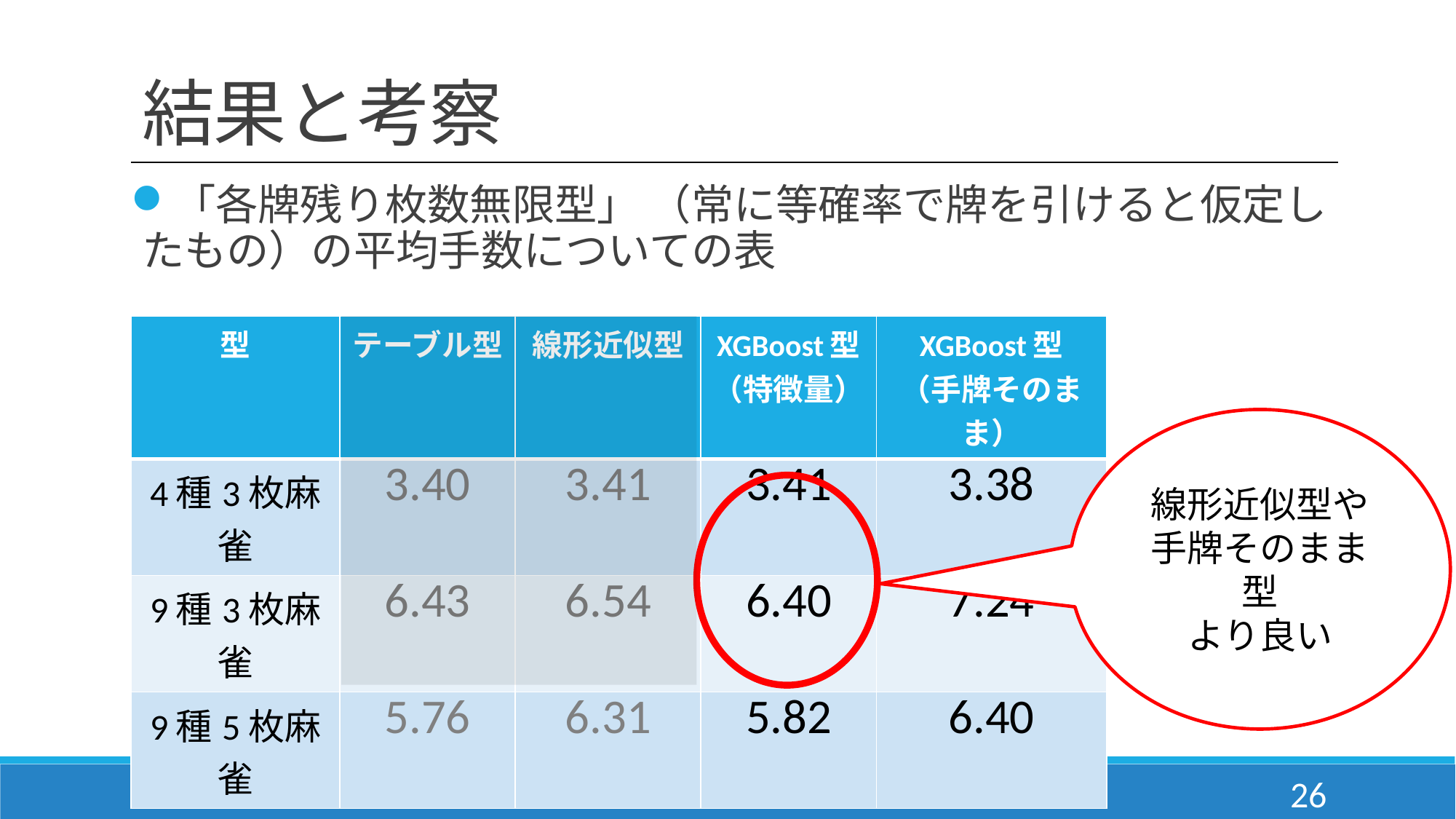

# 結果と考察
「各牌残り枚数無限型」 （常に等確率で牌を引けると仮定したもの）の平均手数についての表

| 型 | テーブル型 | 線形近似型 | XGBoost型 （特徴量） | XGBoost型 （手牌そのまま） |
| --- | --- | --- | --- | --- |
| 4種3枚麻雀 | 3.40 | 3.41 | 3.41 | 3.38 |
| 9種3枚麻雀 | 6.43 | 6.54 | 6.40 | 7.24 |
| 9種5枚麻雀 | 5.76 | 6.31 | 5.82 | 6.40 |

線形近似型や
手牌そのまま型
より良い

26